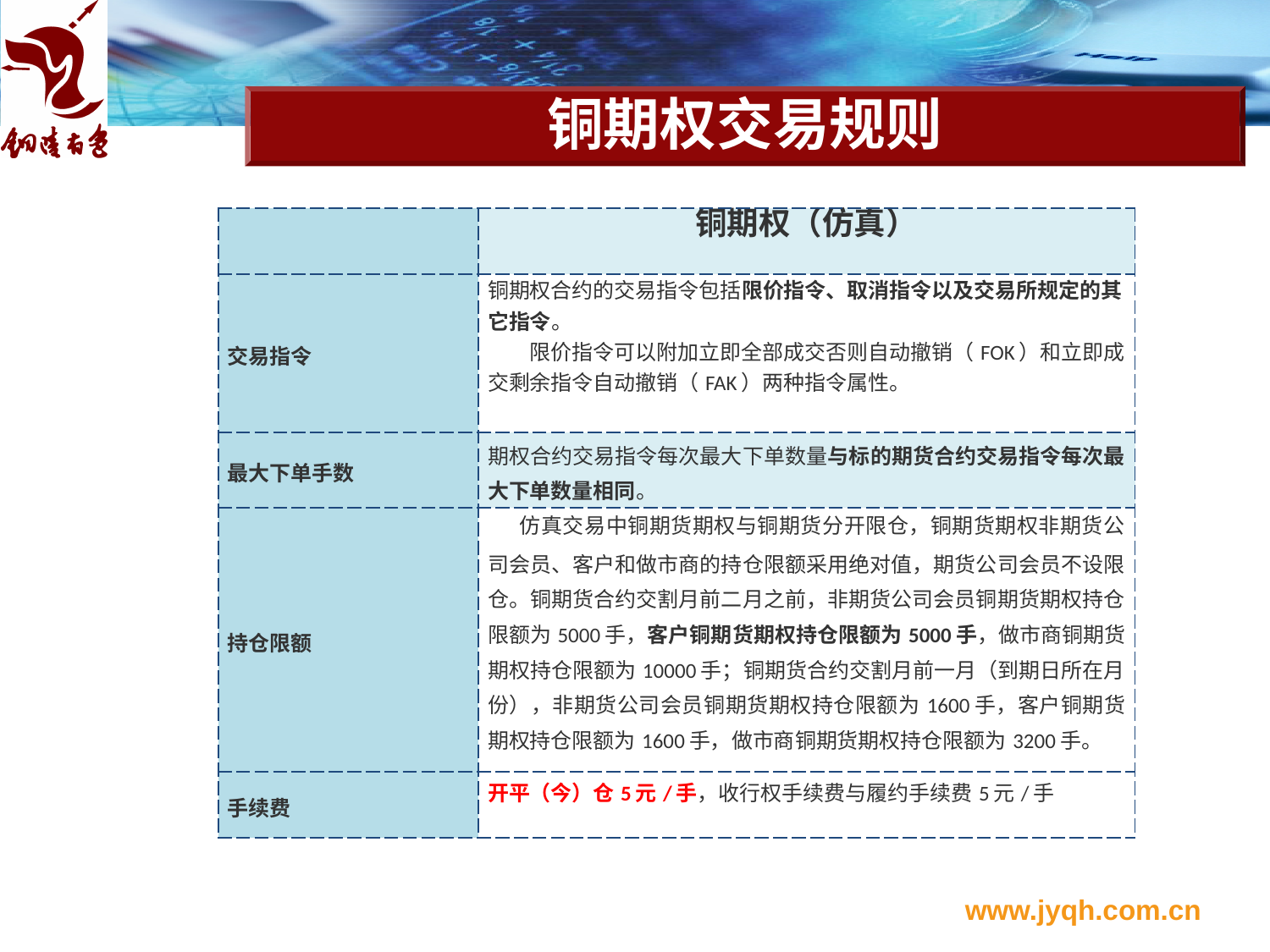

# 铜期权交易规则
|  | 铜期权（仿真） |
| --- | --- |
| 交易指令 | 铜期权合约的交易指令包括限价指令、取消指令以及交易所规定的其它指令。 　　限价指令可以附加立即全部成交否则自动撤销（FOK）和立即成交剩余指令自动撤销（FAK）两种指令属性。 |
| 最大下单手数 | 期权合约交易指令每次最大下单数量与标的期货合约交易指令每次最大下单数量相同。 |
| 持仓限额 | 仿真交易中铜期货期权与铜期货分开限仓，铜期货期权非期货公司会员、客户和做市商的持仓限额采用绝对值，期货公司会员不设限仓。铜期货合约交割月前二月之前，非期货公司会员铜期货期权持仓限额为5000手，客户铜期货期权持仓限额为5000手，做市商铜期货期权持仓限额为10000手；铜期货合约交割月前一月（到期日所在月份），非期货公司会员铜期货期权持仓限额为1600手，客户铜期货期权持仓限额为1600手，做市商铜期货期权持仓限额为3200手。 |
| 手续费 | 开平（今）仓5元/手，收行权手续费与履约手续费5元/手 |
www.jyqh.com.cn